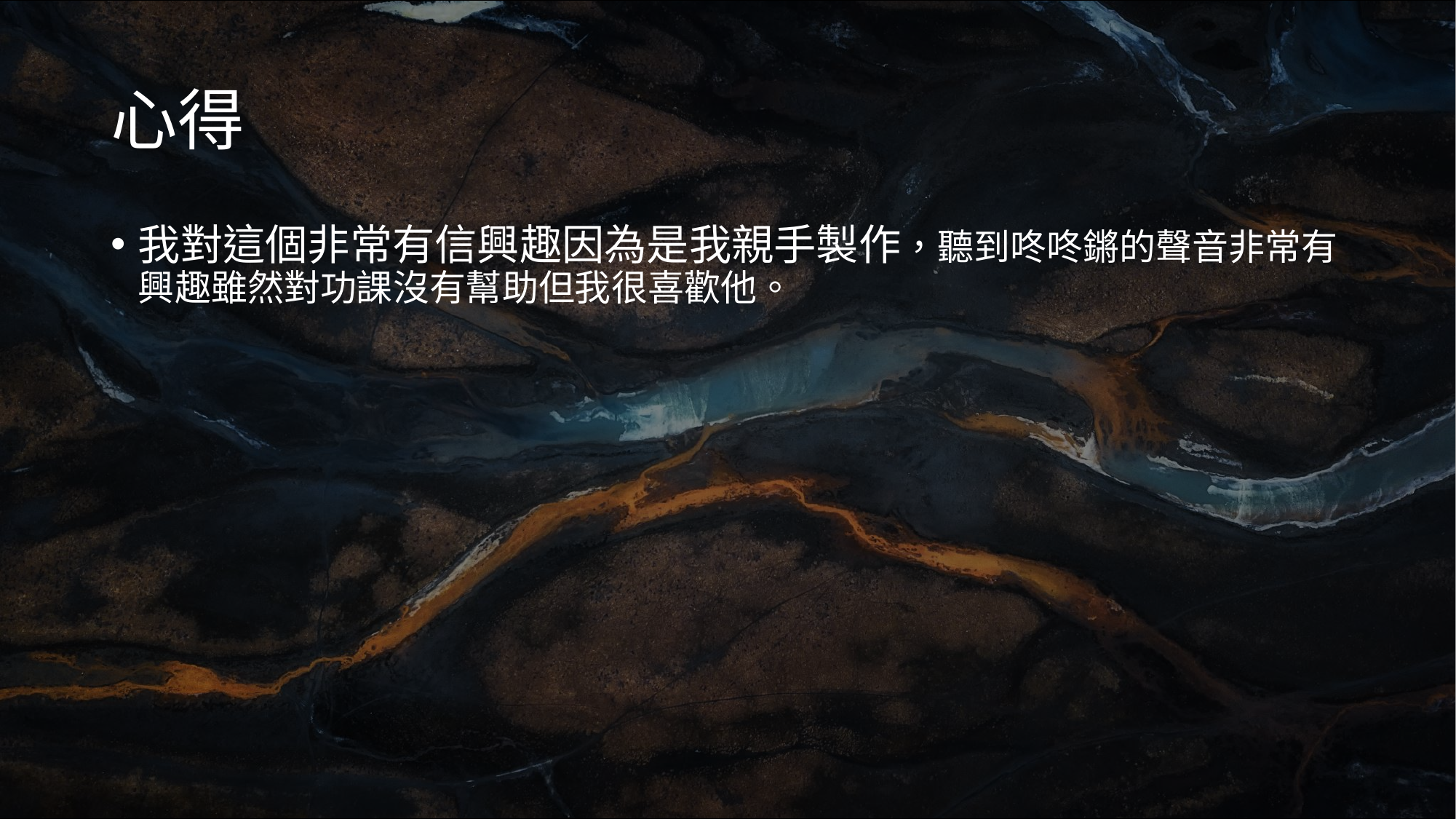

# 心得
我對這個非常有信興趣因為是我親手製作，聽到咚咚鏘的聲音非常有興趣雖然對功課沒有幫助但我很喜歡他。